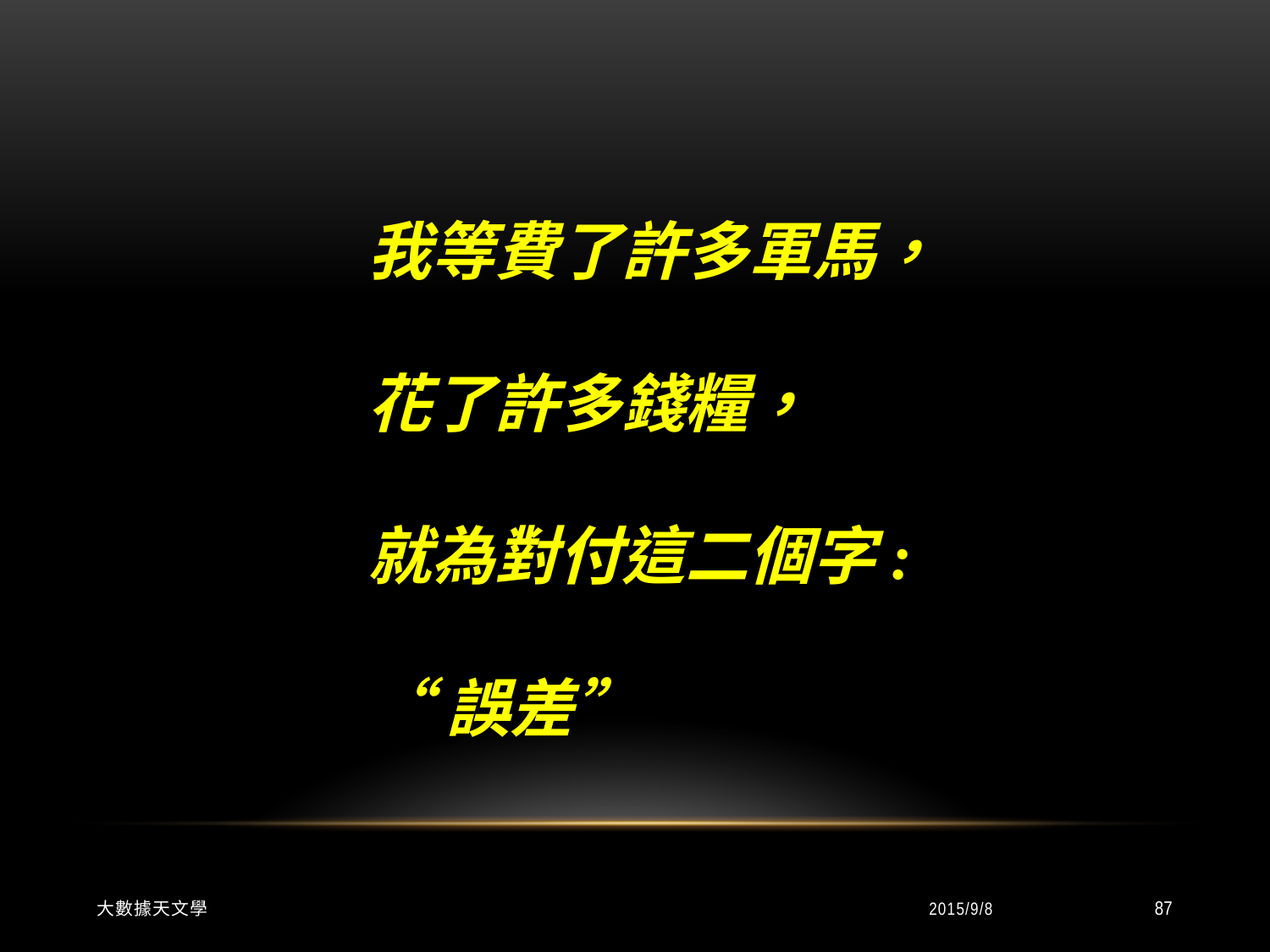

我等費了許多軍馬，

花了許多錢糧，

就為對付這二個字:

“誤差”
大數據天文學
2015/9/8
87